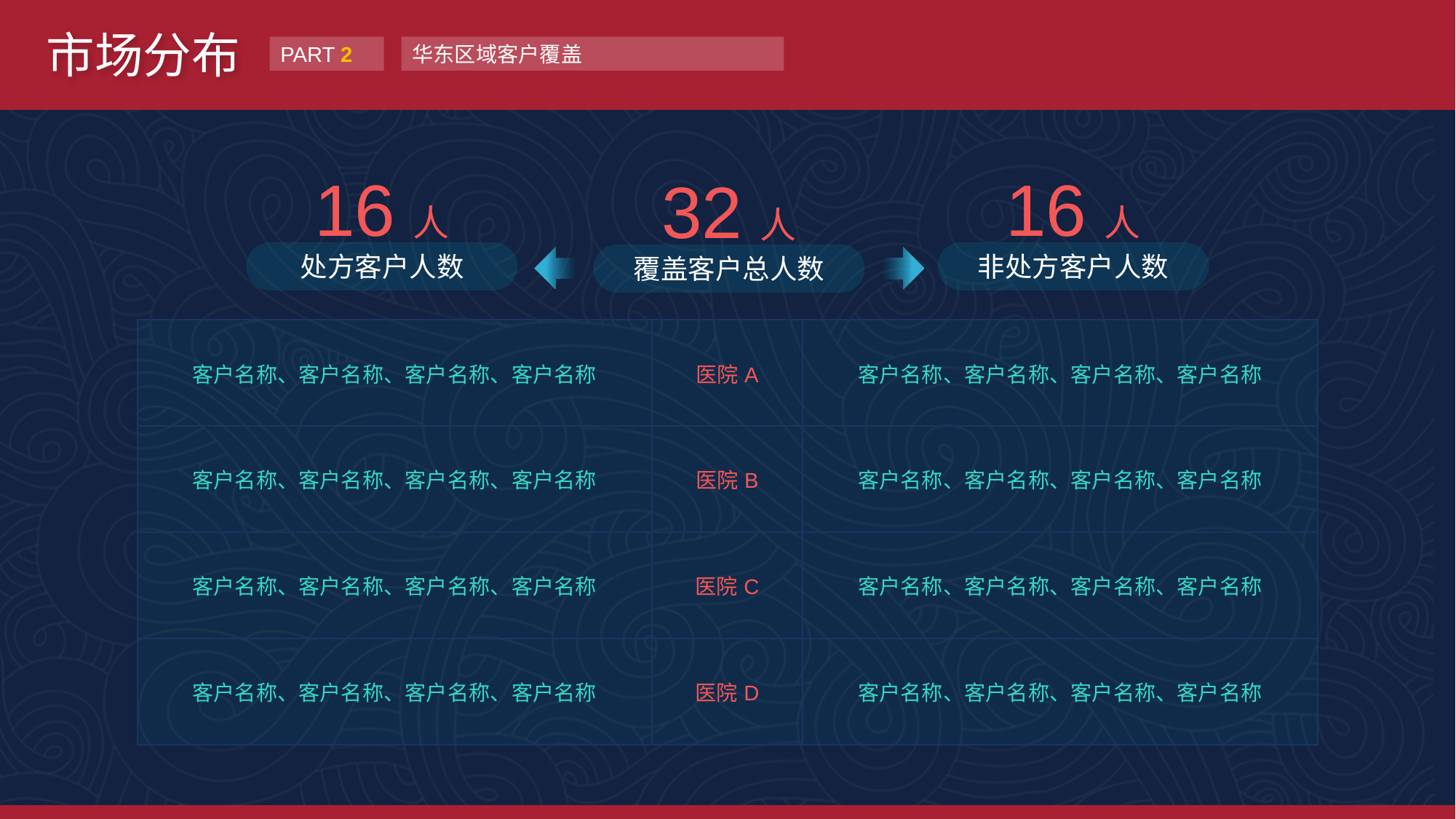

市场分布
PART 2
华东区域客户覆盖
16人
16人
32人
处方客户人数
非处方客户人数
覆盖客户总人数

| 客户名称、客户名称、客户名称、客户名称 | 医院A | 客户名称、客户名称、客户名称、客户名称 |
| --- | --- | --- |
| 客户名称、客户名称、客户名称、客户名称 | 医院B | 客户名称、客户名称、客户名称、客户名称 |
| 客户名称、客户名称、客户名称、客户名称 | 医院C | 客户名称、客户名称、客户名称、客户名称 |
| 客户名称、客户名称、客户名称、客户名称 | 医院D | 客户名称、客户名称、客户名称、客户名称 |